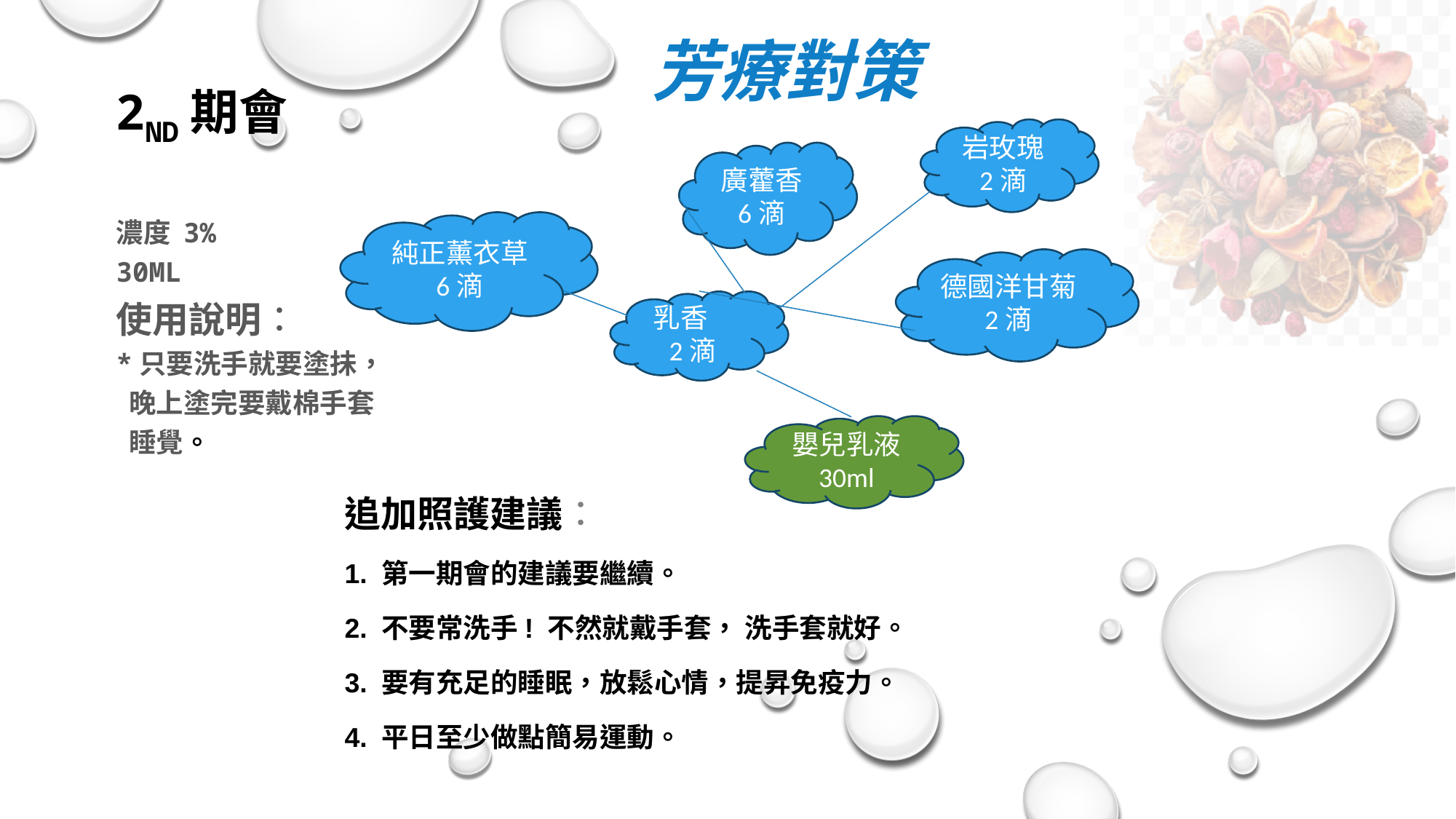

# 芳療對策
2nd期會

濃度 3%
30ML
使用說明：
*只要洗手就要塗抺，
 晚上塗完要戴棉手套
 睡覺。
岩玫瑰 2滴
廣藿香 6滴
純正薰衣草 6滴
德國洋甘菊 2滴
乳香     2滴
嬰兒乳液 30ml
追加照護建議：
1. 第一期會的建議要繼續。
2. 不要常洗手! 不然就戴手套， 洗手套就好。
3. 要有充足的睡眠，放鬆心情，提昇免疫力。
4. 平日至少做點簡易運動。